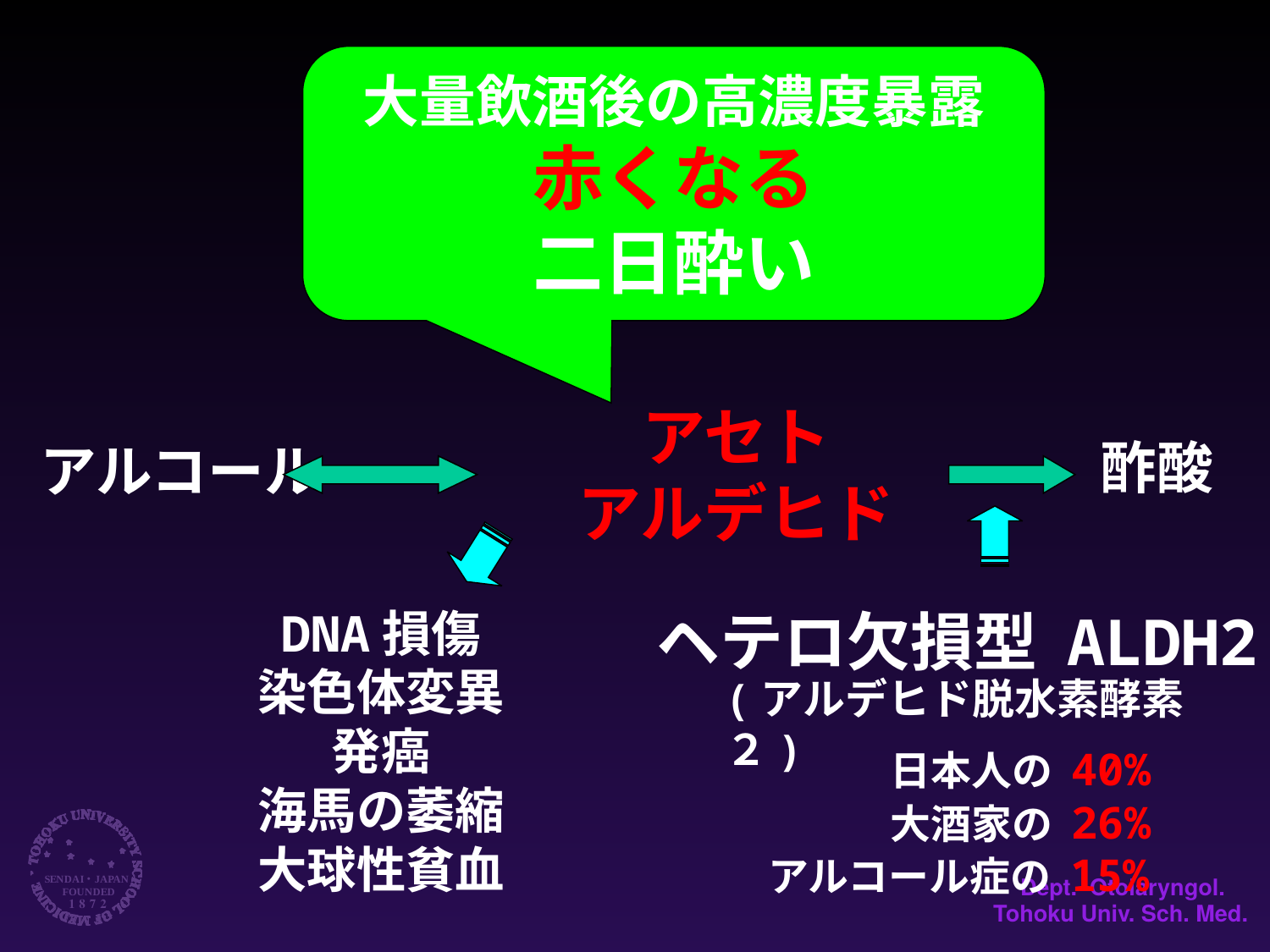

大量飲酒後の高濃度暴露
赤くなる
二日酔い
アセト
アルデヒド
酢酸
アルコール

DNA損傷
染色体変異
発癌
海馬の萎縮
大球性貧血
ヘテロ欠損型 ALDH2
(アルデヒド脱水素酵素２)
　　　　日本人の 40%
　　　　大酒家の 26%
　アルコール症の 15%